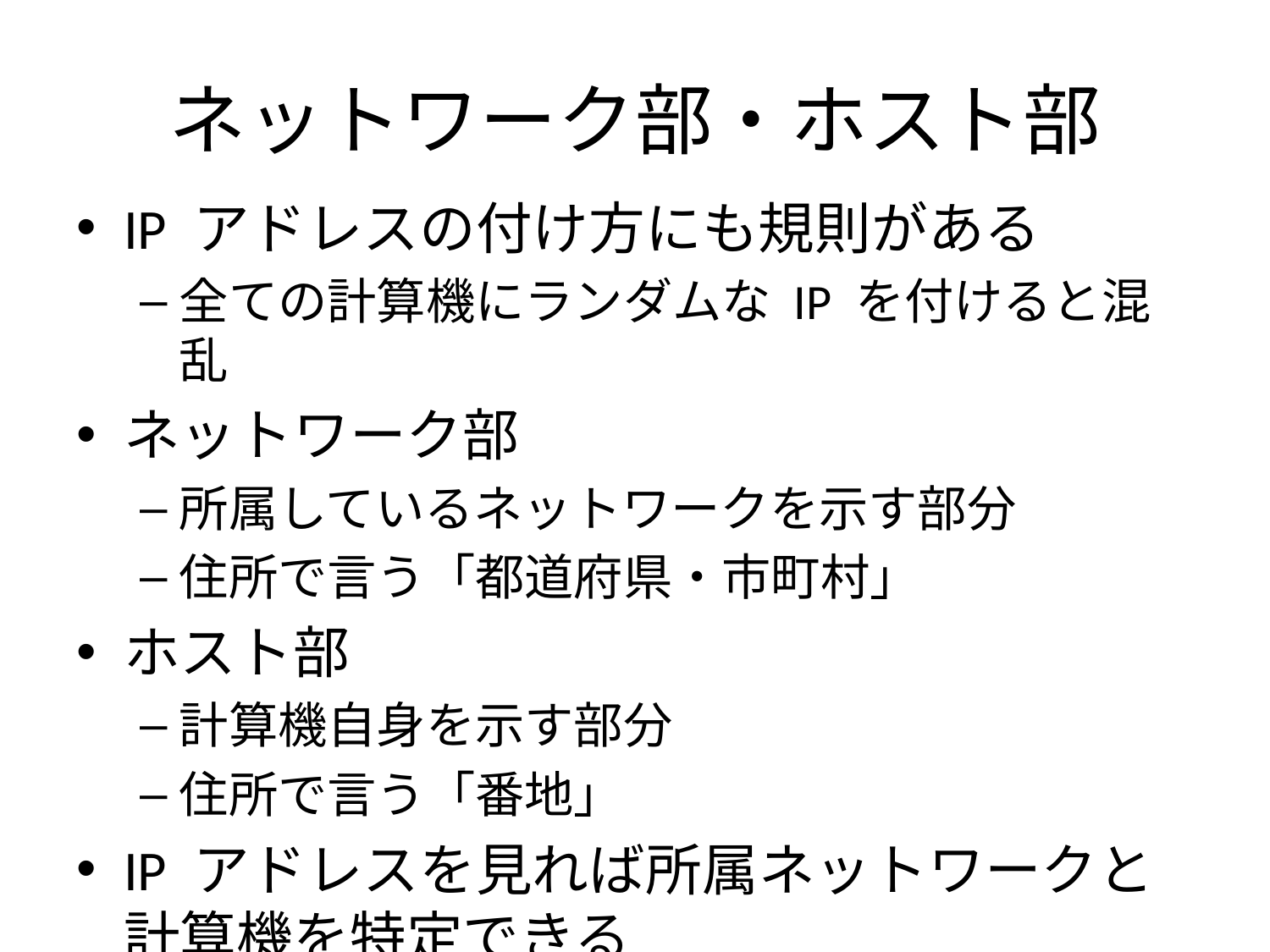

# ネットワーク部・ホスト部
IP アドレスの付け方にも規則がある
全ての計算機にランダムな IP を付けると混乱
ネットワーク部
所属しているネットワークを示す部分
住所で言う「都道府県・市町村」
ホスト部
計算機自身を示す部分
住所で言う「番地」
IP アドレスを見れば所属ネットワークと計算機を特定できる